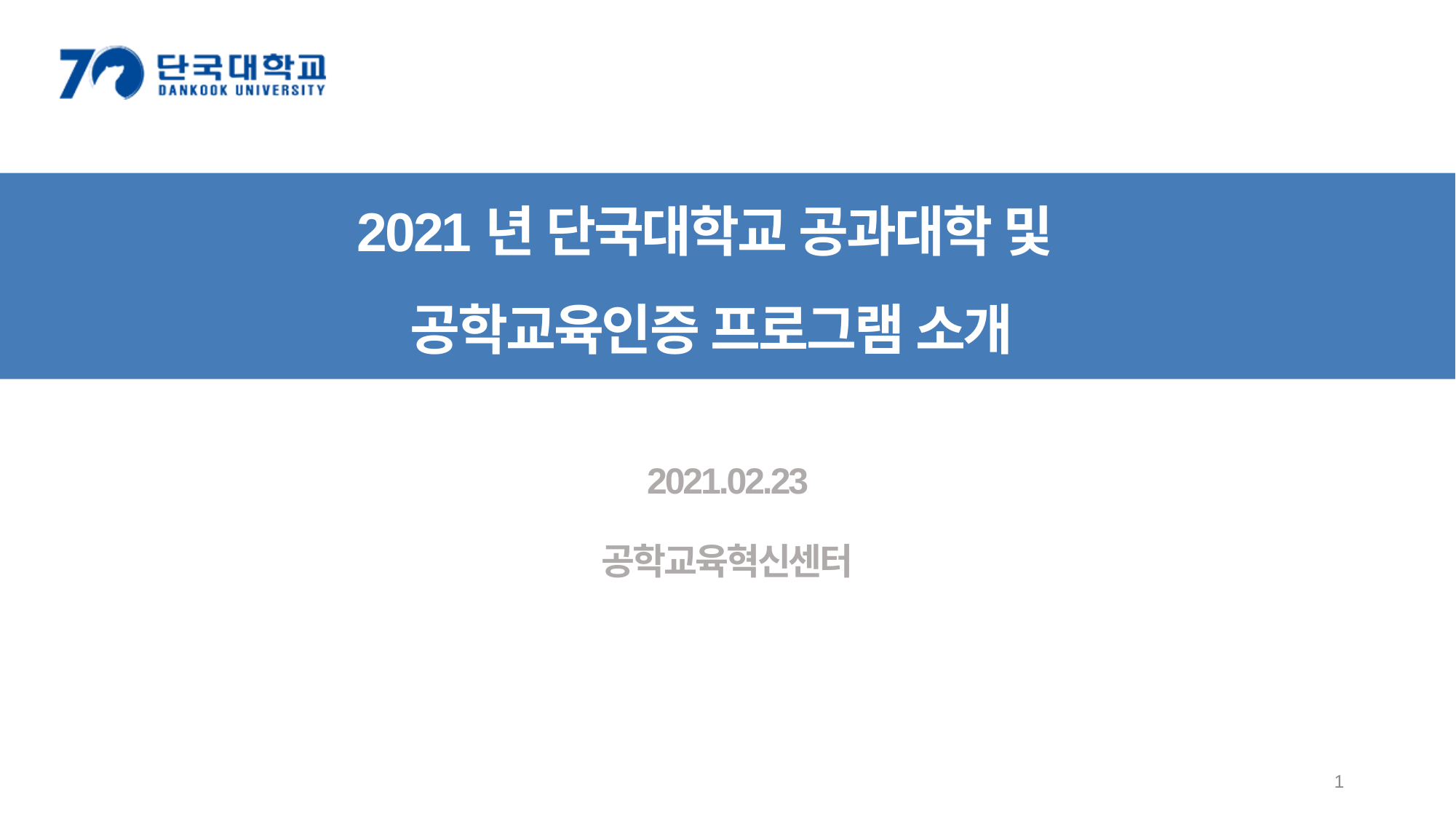

# 2021년 단국대학교 공과대학 및 공학교육인증 프로그램 소개
2021.02.23
공학교육혁신센터
1